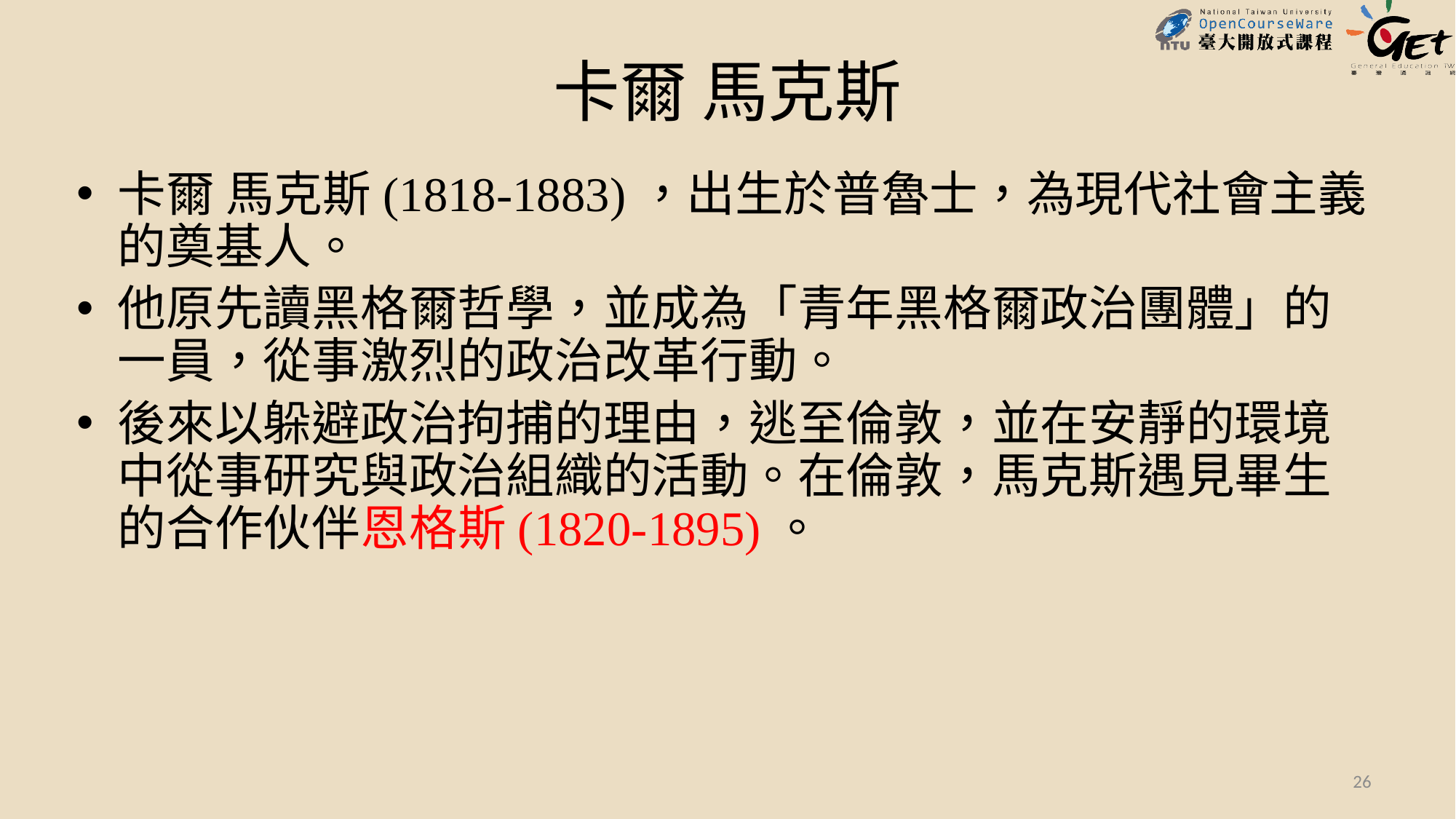

# 卡爾 馬克斯
卡爾 馬克斯(1818-1883)，出生於普魯士，為現代社會主義的奠基人。
他原先讀黑格爾哲學，並成為「青年黑格爾政治團體」的一員，從事激烈的政治改革行動。
後來以躲避政治拘捕的理由，逃至倫敦，並在安靜的環境中從事研究與政治組織的活動。在倫敦，馬克斯遇見畢生的合作伙伴恩格斯(1820-1895)。
26